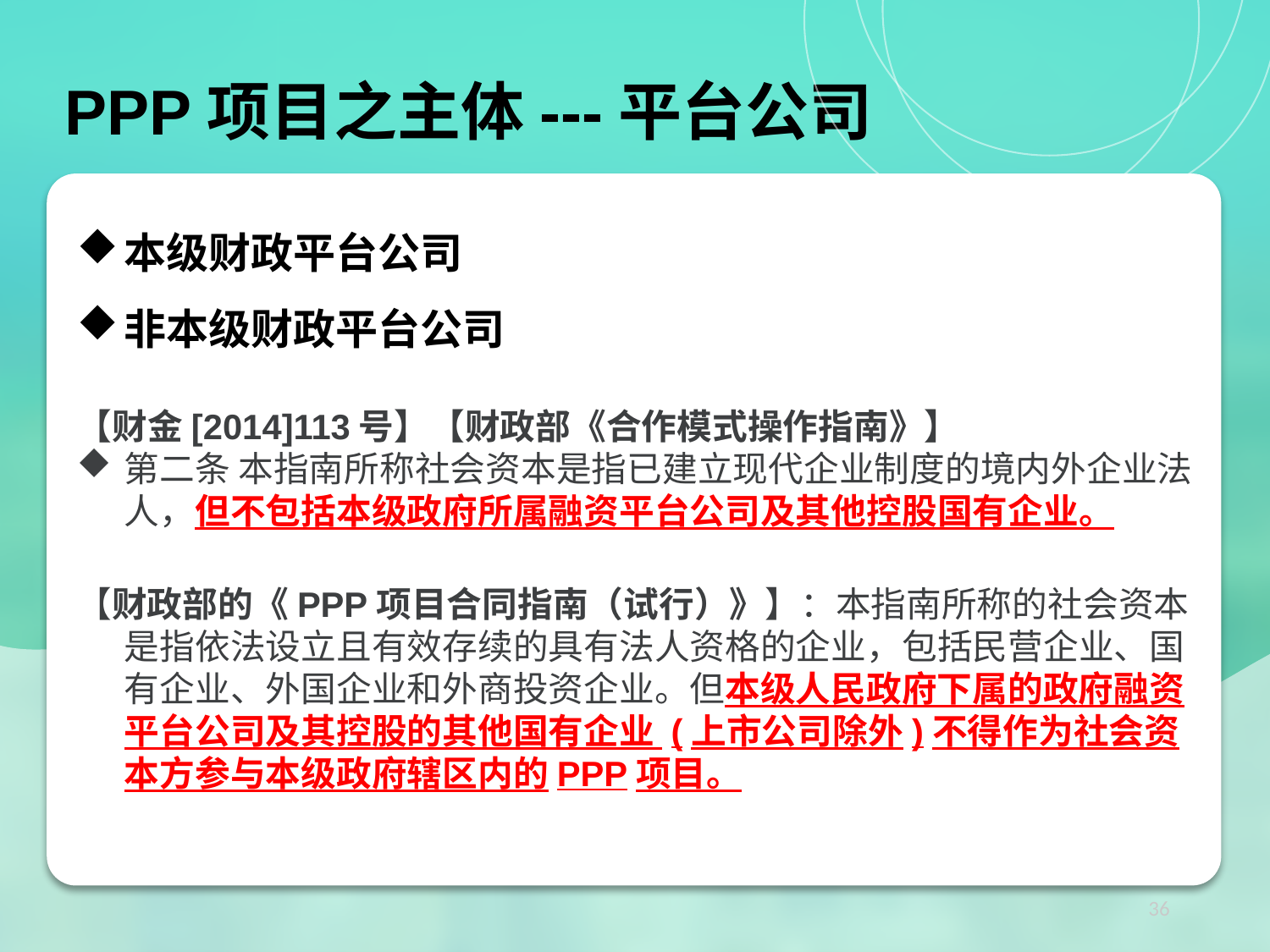

PPP项目之主体---平台公司

本级财政平台公司
非本级财政平台公司

【财金[2014]113号】【财政部《合作模式操作指南》】
第二条 本指南所称社会资本是指已建立现代企业制度的境内外企业法人，但不包括本级政府所属融资平台公司及其他控股国有企业。

【财政部的《PPP项目合同指南（试行）》】：本指南所称的社会资本是指依法设立且有效存续的具有法人资格的企业，包括民营企业、国有企业、外国企业和外商投资企业。但本级人民政府下属的政府融资平台公司及其控股的其他国有企业 (上市公司除外)不得作为社会资本方参与本级政府辖区内的PPP项目。

36